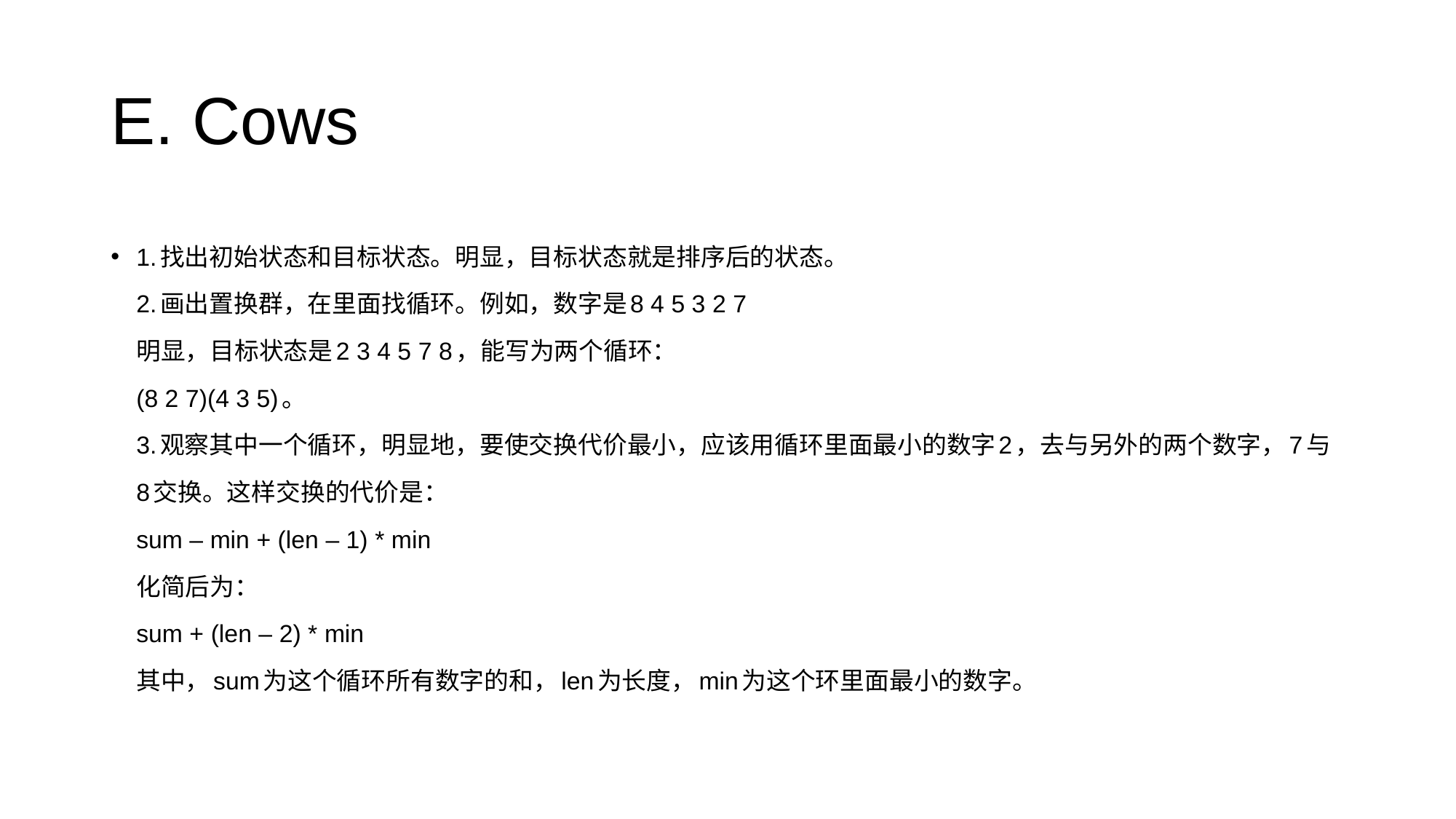

# E. Cows
1.找出初始状态和目标状态。明显，目标状态就是排序后的状态。
2.画出置换群，在里面找循环。例如，数字是8 4 5 3 2 7
明显，目标状态是2 3 4 5 7 8，能写为两个循环：
(8 2 7)(4 3 5)。
3.观察其中一个循环，明显地，要使交换代价最小，应该用循环里面最小的数字2，去与另外的两个数字，7与8交换。这样交换的代价是：
sum – min + (len – 1) * min
化简后为：
sum + (len – 2) * min
其中，sum为这个循环所有数字的和，len为长度，min为这个环里面最小的数字。